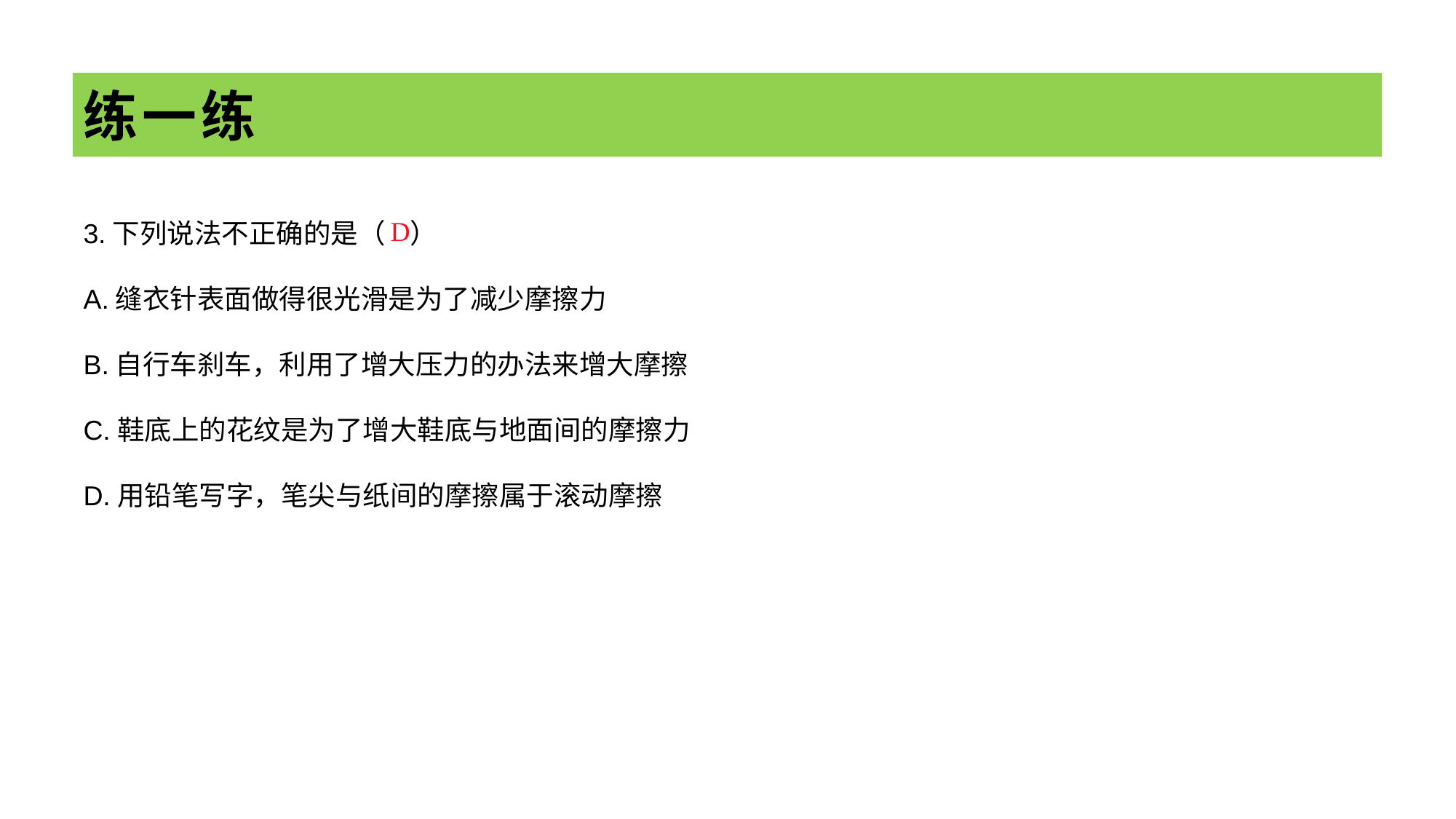

# 练一练
3.下列说法不正确的是（    ）
A.缝衣针表面做得很光滑是为了减少摩擦力
B.自行车刹车，利用了增大压力的办法来增大摩擦
C.鞋底上的花纹是为了增大鞋底与地面间的摩擦力
D.用铅笔写字，笔尖与纸间的摩擦属于滚动摩擦
D